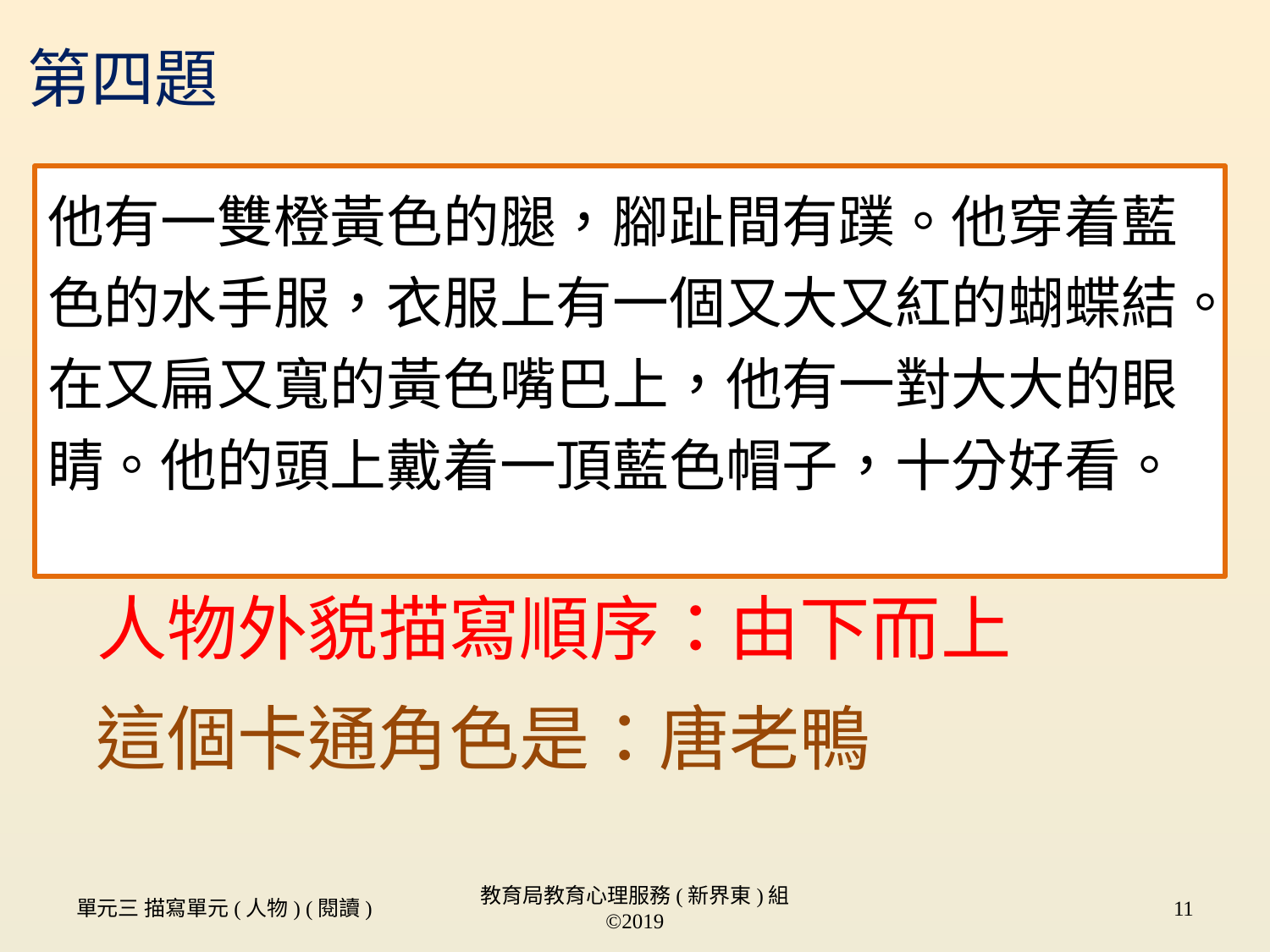

# 第四題
他有一雙橙黃色的腿，腳趾間有蹼。他穿着藍色的水手服，衣服上有一個又大又紅的蝴蝶結。在又扁又寬的黃色嘴巴上，他有一對大大的眼睛。他的頭上戴着一頂藍色帽子，十分好看。
人物外貌描寫順序：
由下而上
這個卡通角色是：
唐老鴨
單元三 描寫單元(人物) (閱讀)
教育局教育心理服務(新界東)組 ©2019
11